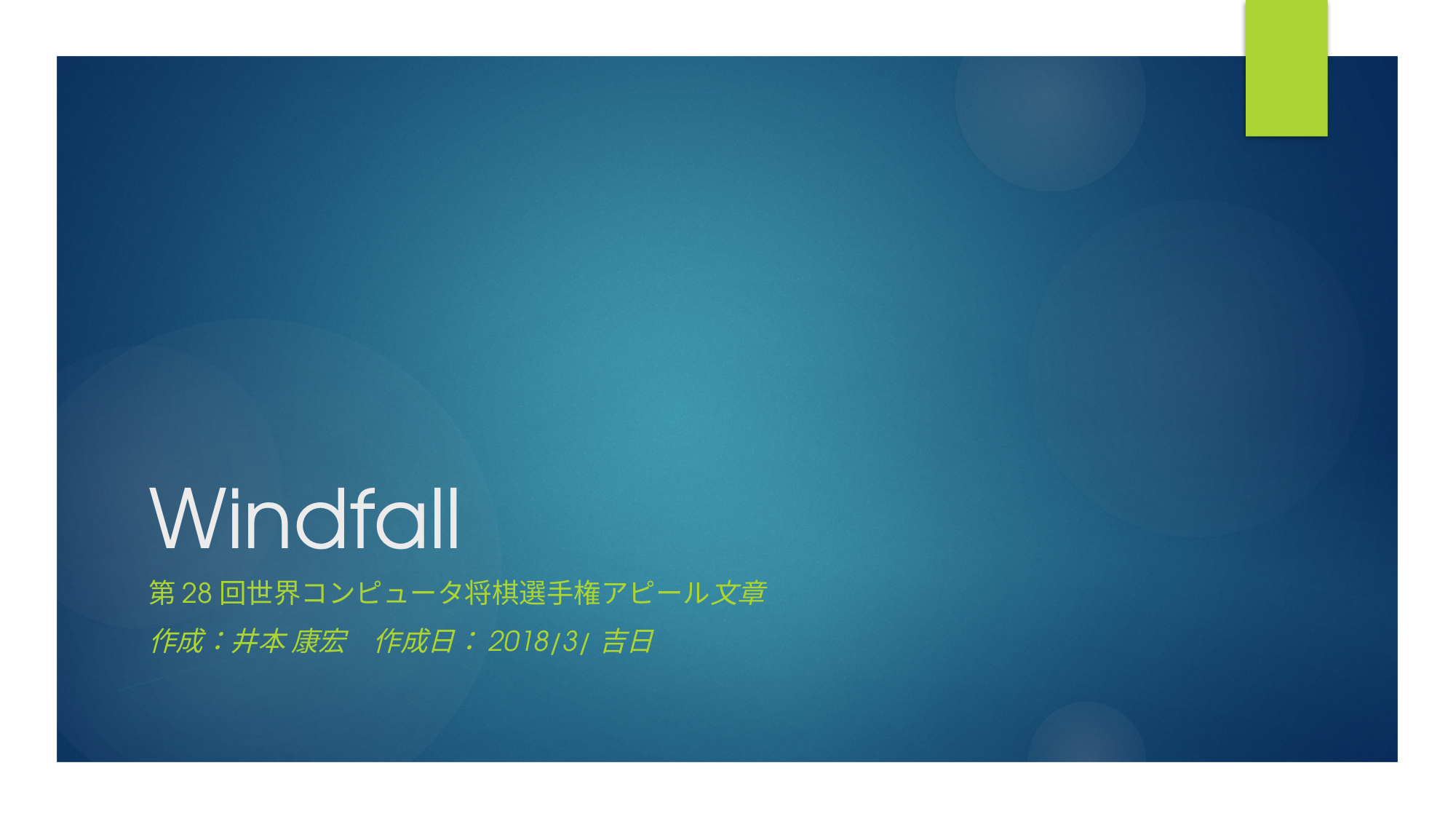

# Windfall
第28回世界コンピュータ将棋選手権アピール文章
作成：井本 康宏　作成日：2018/3/吉日